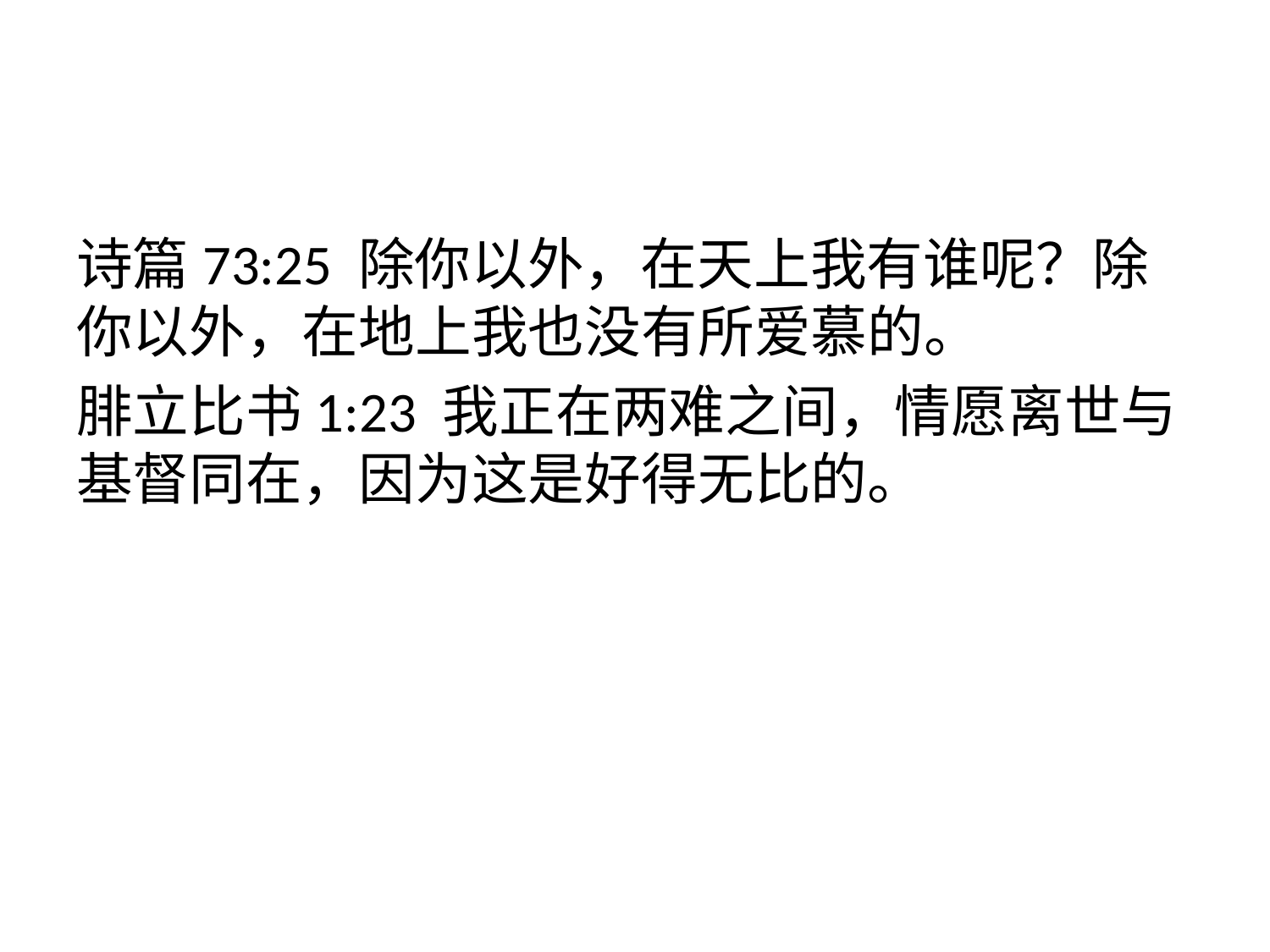

#
诗篇73:25 除你以外，在天上我有谁呢？除你以外，在地上我也没有所爱慕的。
腓立比书1:23 我正在两难之间，情愿离世与基督同在，因为这是好得无比的。